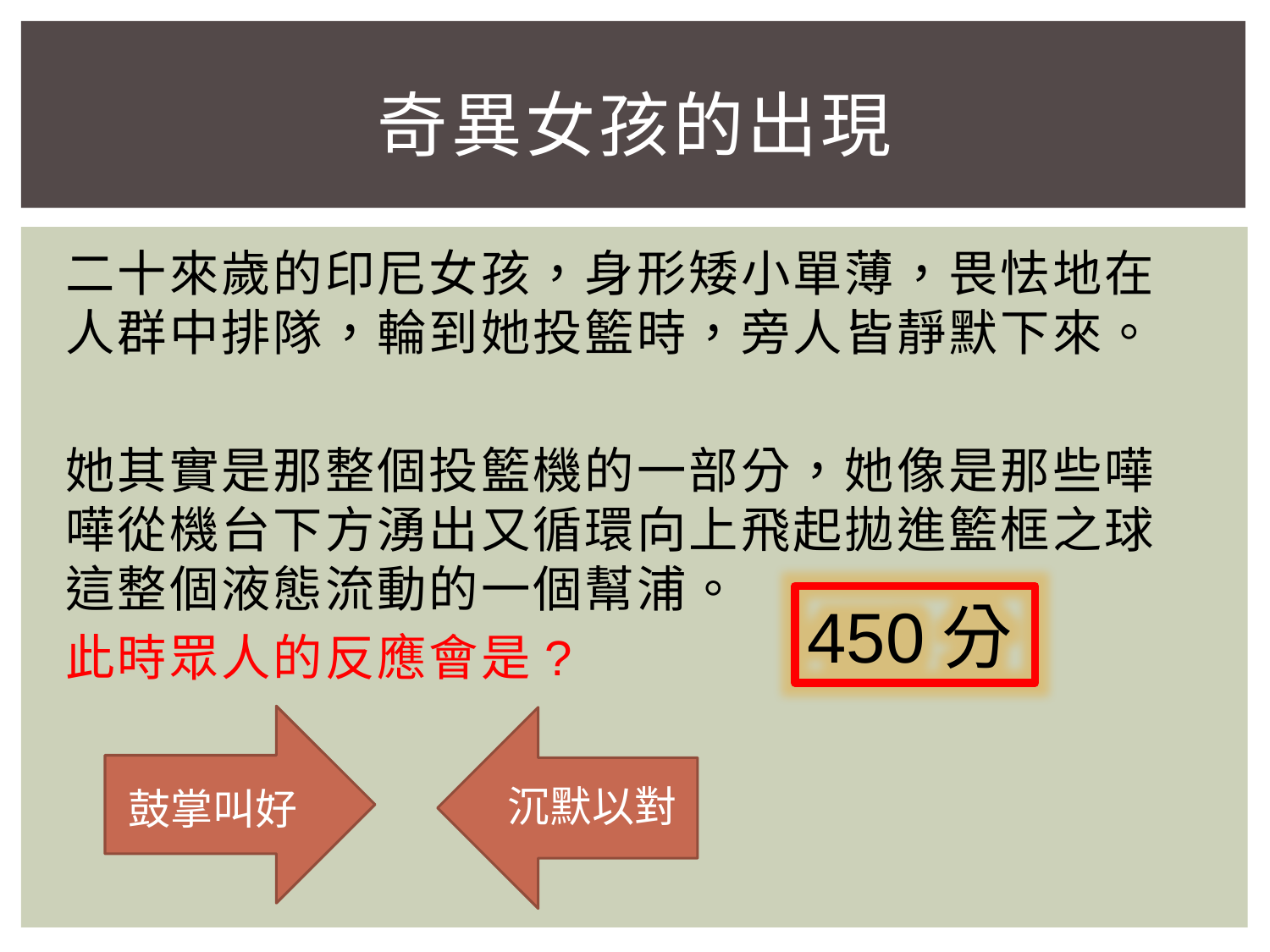

# 奇異女孩的出現
二十來歲的印尼女孩，身形矮小單薄，畏怯地在人群中排隊，輪到她投籃時，旁人皆靜默下來。

她其實是那整個投籃機的一部分，她像是那些嘩嘩從機台下方湧出又循環向上飛起拋進籃框之球這整個液態流動的一個幫浦。
此時眾人的反應會是?

450分

沉默以對
鼓掌叫好